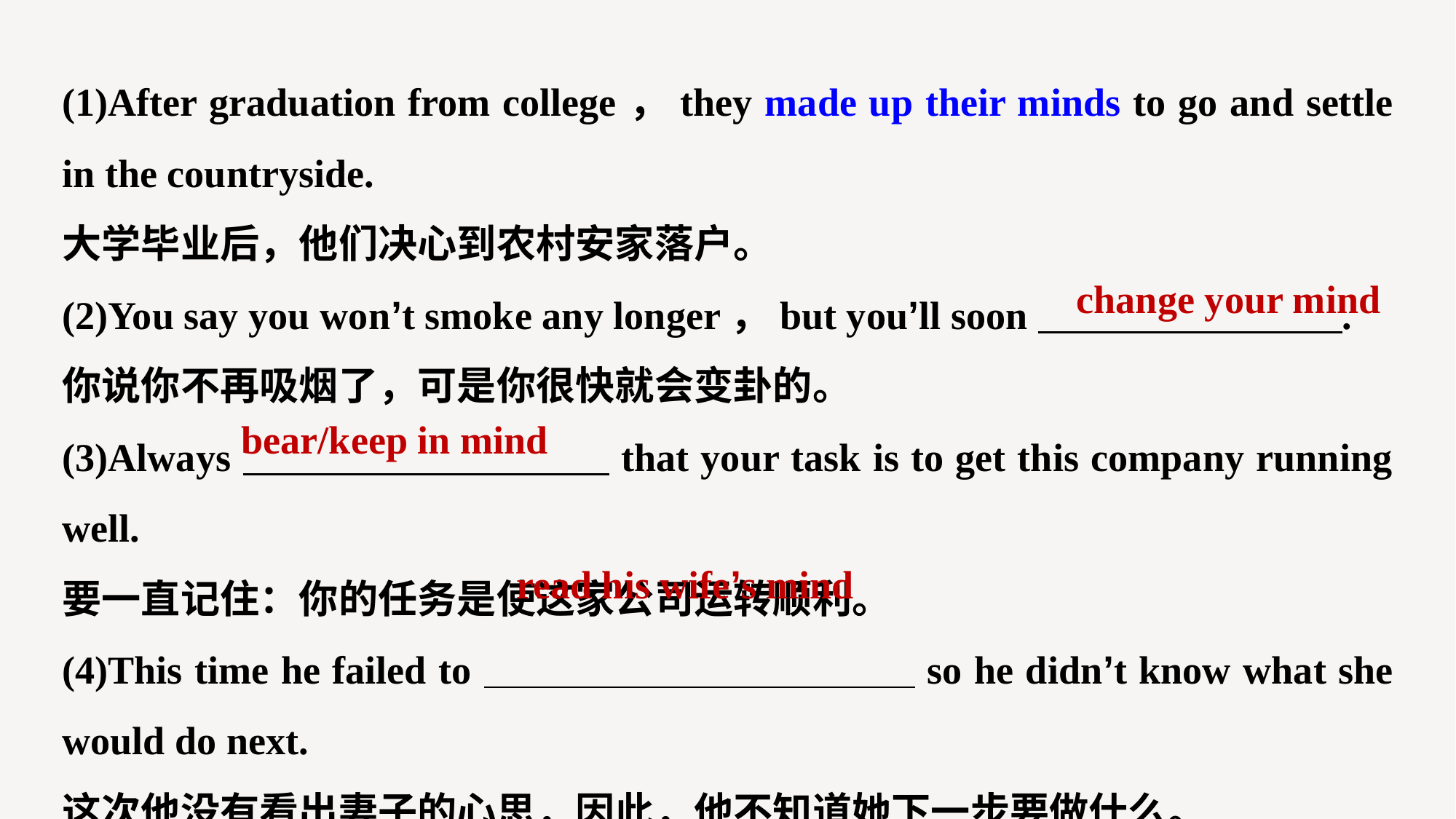

(1)After graduation from college，they made up their minds to go and settle in the countryside.
大学毕业后，他们决心到农村安家落户。
(2)You say you won’t smoke any longer，but you’ll soon                                .
你说你不再吸烟了，可是你很快就会变卦的。
(3)Always                                 that your task is to get this company running well.
要一直记住：你的任务是使这家公司运转顺利。
(4)This time he failed to                                      so he didn’t know what she would do next.
这次他没有看出妻子的心思，因此，他不知道她下一步要做什么。
change your mind
bear/keep in mind
read his wife’s mind